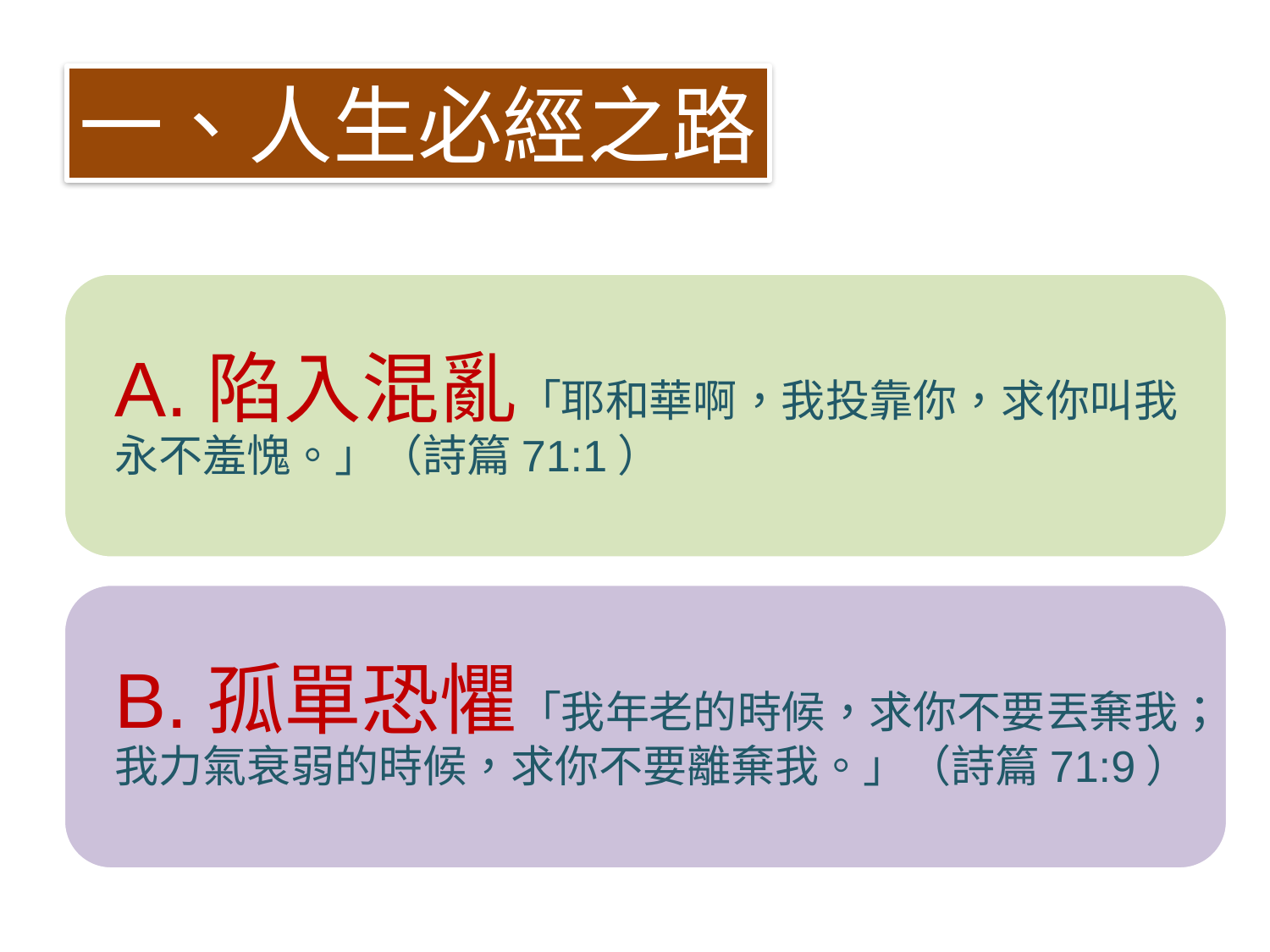

一、人生必經之路
A.陷入混亂「耶和華啊，我投靠你，求你叫我永不羞愧。」（詩篇71:1）
B.孤單恐懼「我年老的時候，求你不要丟棄我；我力氣衰弱的時候，求你不要離棄我。」（詩篇71:9）